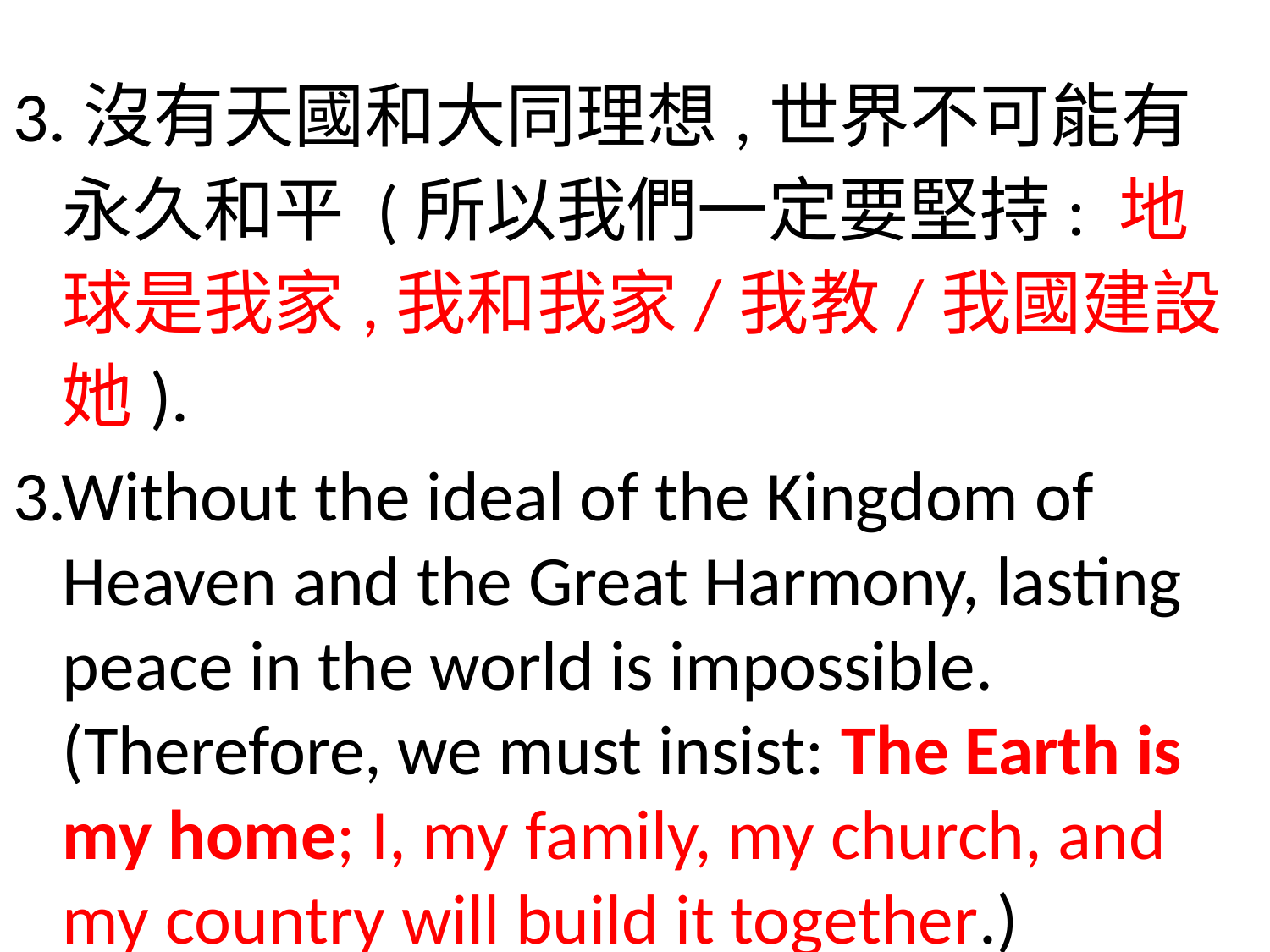

3.沒有天國和大同理想,世界不可能有永久和平 (所以我們一定要堅持: 地球是我家,我和我家/我教/我國建設她).
3.Without the ideal of the Kingdom of Heaven and the Great Harmony, lasting peace in the world is impossible.
(Therefore, we must insist: The Earth is my home; I, my family, my church, and my country will build it together.)